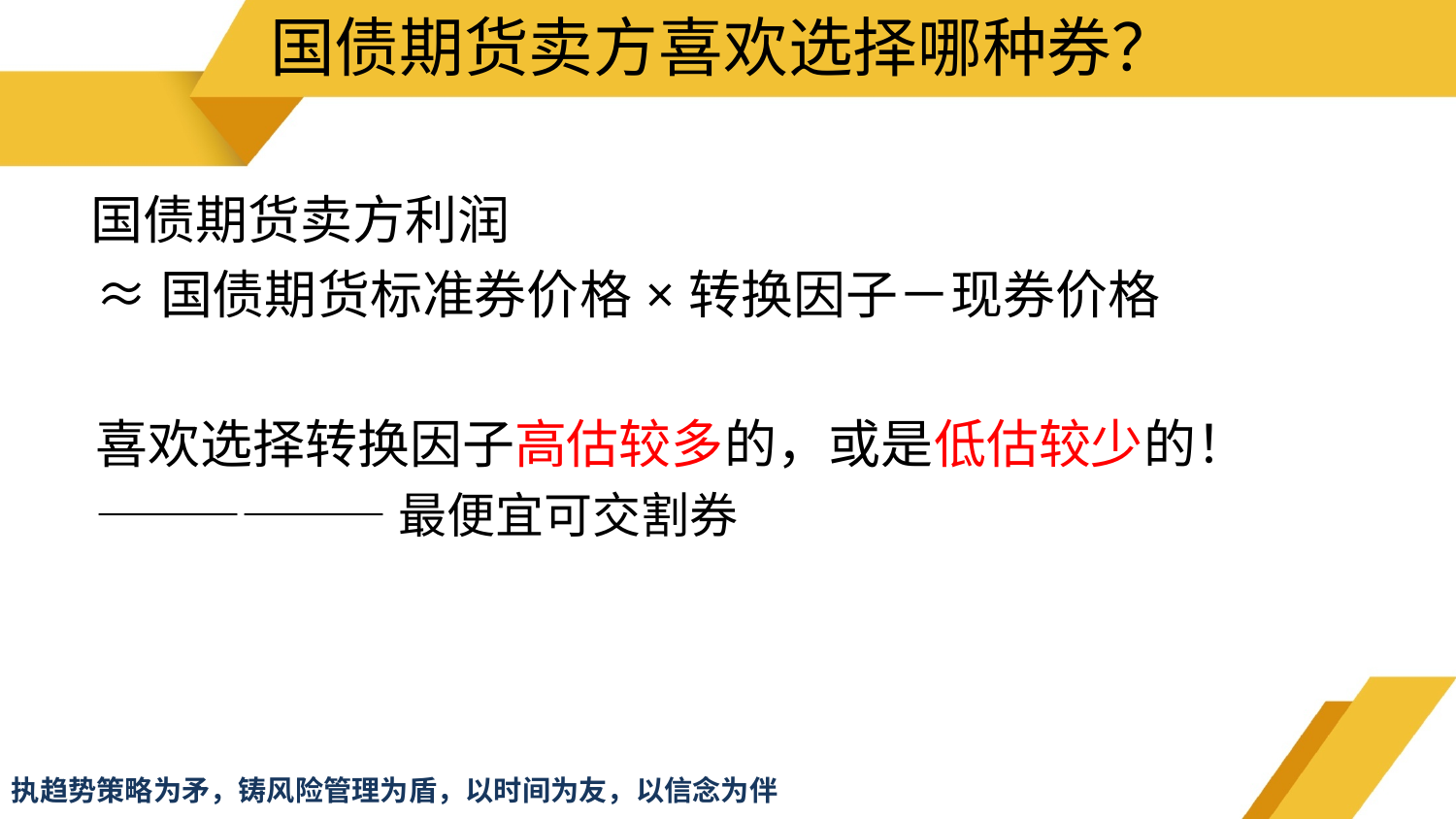

# 国债期货卖方喜欢选择哪种券？
国债期货卖方利润
≈国债期货标准券价格×转换因子－现券价格

喜欢选择转换因子高估较多的，或是低估较少的！
——————最便宜可交割券